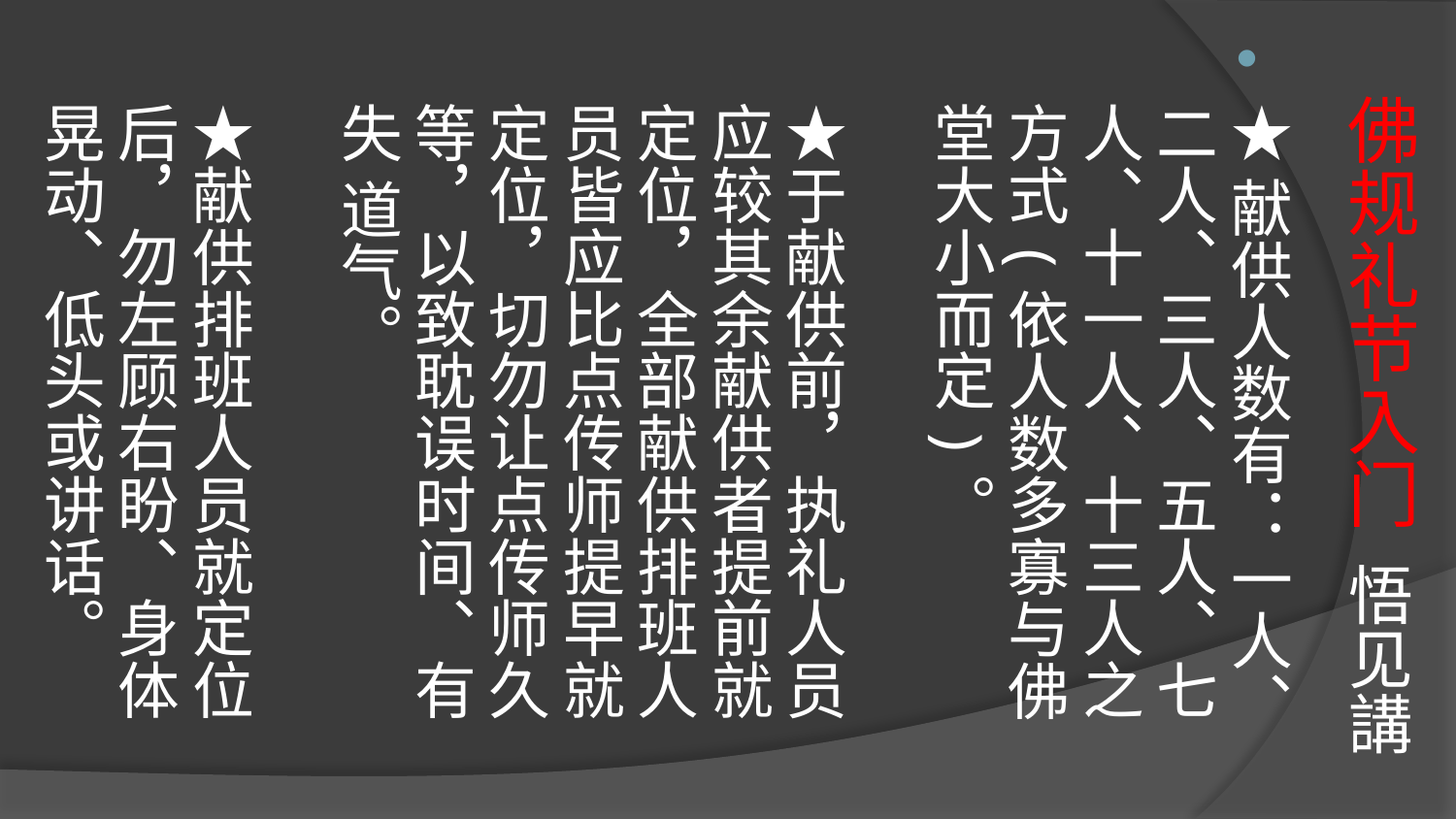

# 佛规礼节入门  悟见講
★献供人数有：一人、二人、三人、五人、七人、十一人、十三人之方式(依人数多寡与佛堂大小而定)。
★于献供前，执礼人员应较其余献供者提前就定位，全部献供排班人员皆应比点传师提早就定位，切勿让点传师久等，以致耽误时间、有失 道气。
★献供排班人员就定位后，勿左顾右盼、身体晃动、低头或讲话。